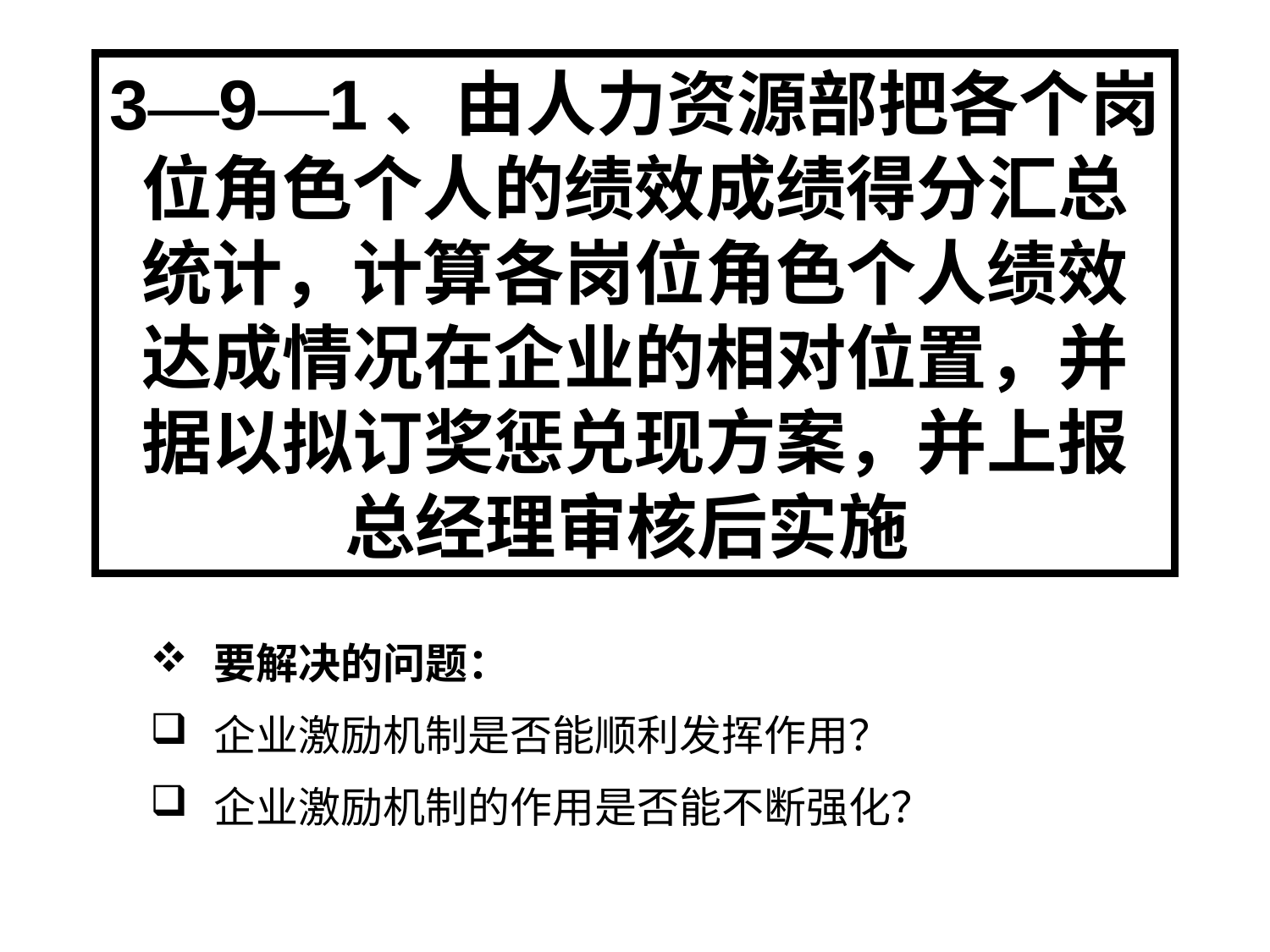

3—9—1、由人力资源部把各个岗位角色个人的绩效成绩得分汇总统计，计算各岗位角色个人绩效达成情况在企业的相对位置，并据以拟订奖惩兑现方案，并上报总经理审核后实施
要解决的问题：
企业激励机制是否能顺利发挥作用？
企业激励机制的作用是否能不断强化？